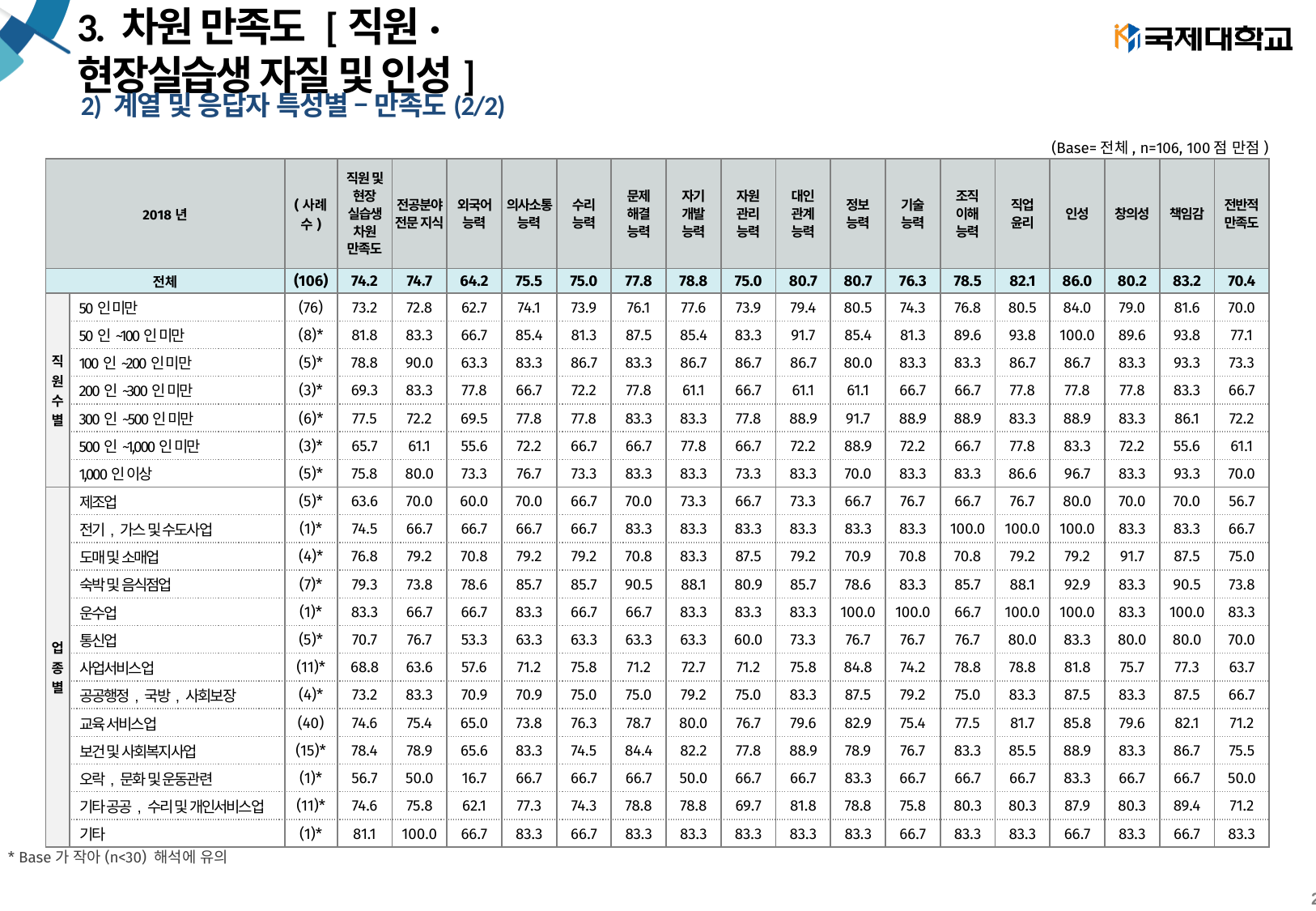

# 3. 차원 만족도 [직원·현장실습생 자질 및 인성]
2) 계열 및 응답자 특성별 – 만족도(2/2)
(Base=전체, n=106, 100점 만점)
| 2018년 |  | (사례수) | 직원 및 현장 실습생 차원 만족도 | 전공분야 전문 지식 | 외국어 능력 | 의사소통능력 | 수리 능력 | 문제 해결 능력 | 자기 개발 능력 | 자원 관리 능력 | 대인 관계 능력 | 정보 능력 | 기술 능력 | 조직 이해 능력 | 직업 윤리 | 인성 | 창의성 | 책임감 | 전반적 만족도 |
| --- | --- | --- | --- | --- | --- | --- | --- | --- | --- | --- | --- | --- | --- | --- | --- | --- | --- | --- | --- |
| 전체 |  | (106) | 74.2 | 74.7 | 64.2 | 75.5 | 75.0 | 77.8 | 78.8 | 75.0 | 80.7 | 80.7 | 76.3 | 78.5 | 82.1 | 86.0 | 80.2 | 83.2 | 70.4 |
| 직원 수별 | 50인 미만 | (76) | 73.2 | 72.8 | 62.7 | 74.1 | 73.9 | 76.1 | 77.6 | 73.9 | 79.4 | 80.5 | 74.3 | 76.8 | 80.5 | 84.0 | 79.0 | 81.6 | 70.0 |
|  | 50인~100인 미만 | (8)\* | 81.8 | 83.3 | 66.7 | 85.4 | 81.3 | 87.5 | 85.4 | 83.3 | 91.7 | 85.4 | 81.3 | 89.6 | 93.8 | 100.0 | 89.6 | 93.8 | 77.1 |
|  | 100인~200인 미만 | (5)\* | 78.8 | 90.0 | 63.3 | 83.3 | 86.7 | 83.3 | 86.7 | 86.7 | 86.7 | 80.0 | 83.3 | 83.3 | 86.7 | 86.7 | 83.3 | 93.3 | 73.3 |
|  | 200인~300인 미만 | (3)\* | 69.3 | 83.3 | 77.8 | 66.7 | 72.2 | 77.8 | 61.1 | 66.7 | 61.1 | 61.1 | 66.7 | 66.7 | 77.8 | 77.8 | 77.8 | 83.3 | 66.7 |
|  | 300인~500인 미만 | (6)\* | 77.5 | 72.2 | 69.5 | 77.8 | 77.8 | 83.3 | 83.3 | 77.8 | 88.9 | 91.7 | 88.9 | 88.9 | 83.3 | 88.9 | 83.3 | 86.1 | 72.2 |
|  | 500인~1,000인 미만 | (3)\* | 65.7 | 61.1 | 55.6 | 72.2 | 66.7 | 66.7 | 77.8 | 66.7 | 72.2 | 88.9 | 72.2 | 66.7 | 77.8 | 83.3 | 72.2 | 55.6 | 61.1 |
|  | 1,000인 이상 | (5)\* | 75.8 | 80.0 | 73.3 | 76.7 | 73.3 | 83.3 | 83.3 | 73.3 | 83.3 | 70.0 | 83.3 | 83.3 | 86.6 | 96.7 | 83.3 | 93.3 | 70.0 |
| 업종별 | 제조업 | (5)\* | 63.6 | 70.0 | 60.0 | 70.0 | 66.7 | 70.0 | 73.3 | 66.7 | 73.3 | 66.7 | 76.7 | 66.7 | 76.7 | 80.0 | 70.0 | 70.0 | 56.7 |
|  | 전기, 가스 및 수도사업 | (1)\* | 74.5 | 66.7 | 66.7 | 66.7 | 66.7 | 83.3 | 83.3 | 83.3 | 83.3 | 83.3 | 83.3 | 100.0 | 100.0 | 100.0 | 83.3 | 83.3 | 66.7 |
|  | 도매 및 소매업 | (4)\* | 76.8 | 79.2 | 70.8 | 79.2 | 79.2 | 70.8 | 83.3 | 87.5 | 79.2 | 70.9 | 70.8 | 70.8 | 79.2 | 79.2 | 91.7 | 87.5 | 75.0 |
|  | 숙박 및 음식점업 | (7)\* | 79.3 | 73.8 | 78.6 | 85.7 | 85.7 | 90.5 | 88.1 | 80.9 | 85.7 | 78.6 | 83.3 | 85.7 | 88.1 | 92.9 | 83.3 | 90.5 | 73.8 |
|  | 운수업 | (1)\* | 83.3 | 66.7 | 66.7 | 83.3 | 66.7 | 66.7 | 83.3 | 83.3 | 83.3 | 100.0 | 100.0 | 66.7 | 100.0 | 100.0 | 83.3 | 100.0 | 83.3 |
|  | 통신업 | (5)\* | 70.7 | 76.7 | 53.3 | 63.3 | 63.3 | 63.3 | 63.3 | 60.0 | 73.3 | 76.7 | 76.7 | 76.7 | 80.0 | 83.3 | 80.0 | 80.0 | 70.0 |
|  | 사업서비스업 | (11)\* | 68.8 | 63.6 | 57.6 | 71.2 | 75.8 | 71.2 | 72.7 | 71.2 | 75.8 | 84.8 | 74.2 | 78.8 | 78.8 | 81.8 | 75.7 | 77.3 | 63.7 |
|  | 공공행정, 국방, 사회보장 | (4)\* | 73.2 | 83.3 | 70.9 | 70.9 | 75.0 | 75.0 | 79.2 | 75.0 | 83.3 | 87.5 | 79.2 | 75.0 | 83.3 | 87.5 | 83.3 | 87.5 | 66.7 |
|  | 교육 서비스업 | (40) | 74.6 | 75.4 | 65.0 | 73.8 | 76.3 | 78.7 | 80.0 | 76.7 | 79.6 | 82.9 | 75.4 | 77.5 | 81.7 | 85.8 | 79.6 | 82.1 | 71.2 |
|  | 보건 및 사회복지사업 | (15)\* | 78.4 | 78.9 | 65.6 | 83.3 | 74.5 | 84.4 | 82.2 | 77.8 | 88.9 | 78.9 | 76.7 | 83.3 | 85.5 | 88.9 | 83.3 | 86.7 | 75.5 |
|  | 오락, 문화 및 운동관련 | (1)\* | 56.7 | 50.0 | 16.7 | 66.7 | 66.7 | 66.7 | 50.0 | 66.7 | 66.7 | 83.3 | 66.7 | 66.7 | 66.7 | 83.3 | 66.7 | 66.7 | 50.0 |
|  | 기타 공공, 수리 및 개인서비스업 | (11)\* | 74.6 | 75.8 | 62.1 | 77.3 | 74.3 | 78.8 | 78.8 | 69.7 | 81.8 | 78.8 | 75.8 | 80.3 | 80.3 | 87.9 | 80.3 | 89.4 | 71.2 |
|  | 기타 | (1)\* | 81.1 | 100.0 | 66.7 | 83.3 | 66.7 | 83.3 | 83.3 | 83.3 | 83.3 | 83.3 | 66.7 | 83.3 | 83.3 | 66.7 | 83.3 | 66.7 | 83.3 |
* Base가 작아(n<30) 해석에 유의